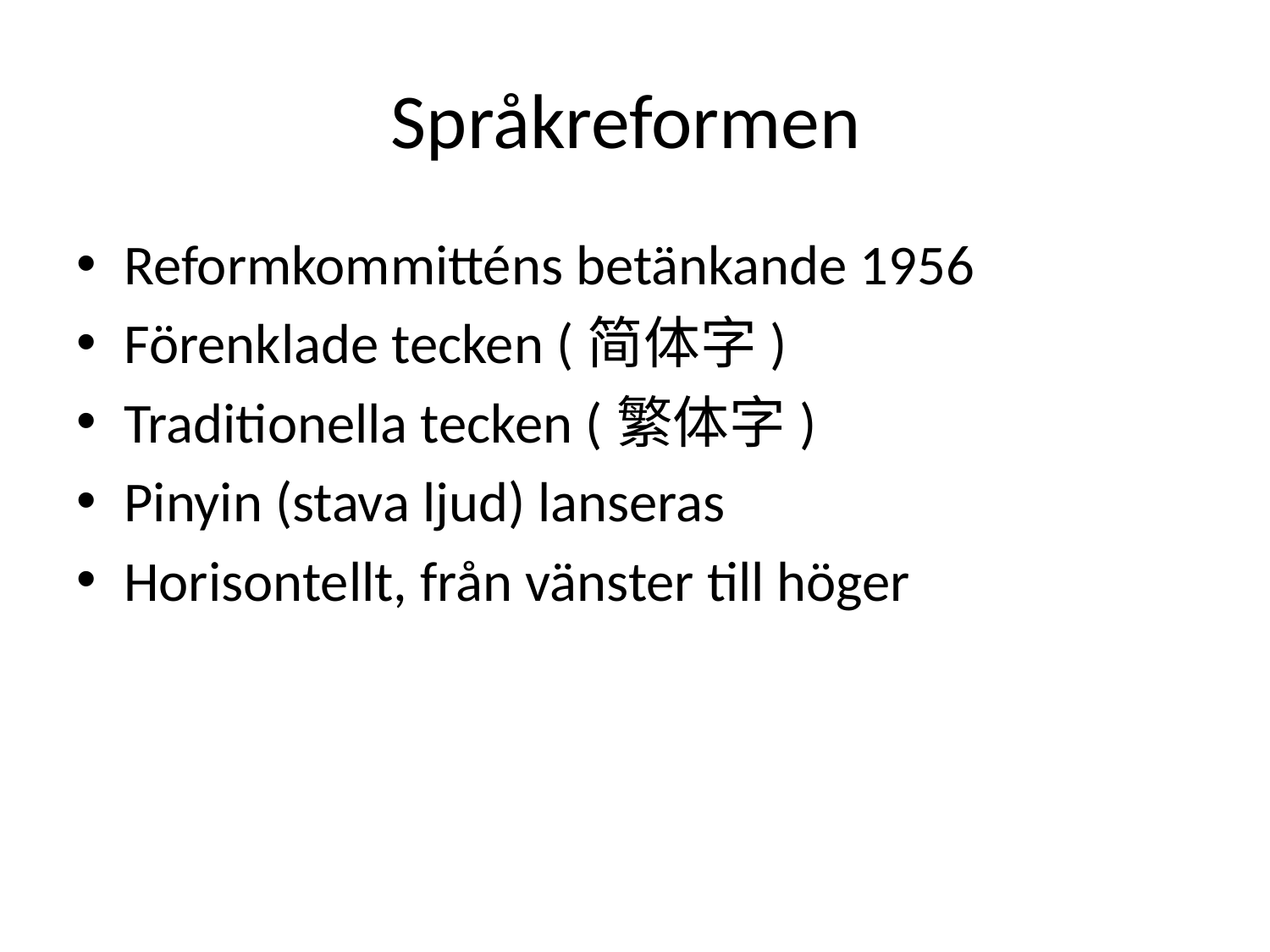

# Språkreformen
Reformkommitténs betänkande 1956
Förenklade tecken (简体字)
Traditionella tecken (繁体字)
Pinyin (stava ljud) lanseras
Horisontellt, från vänster till höger